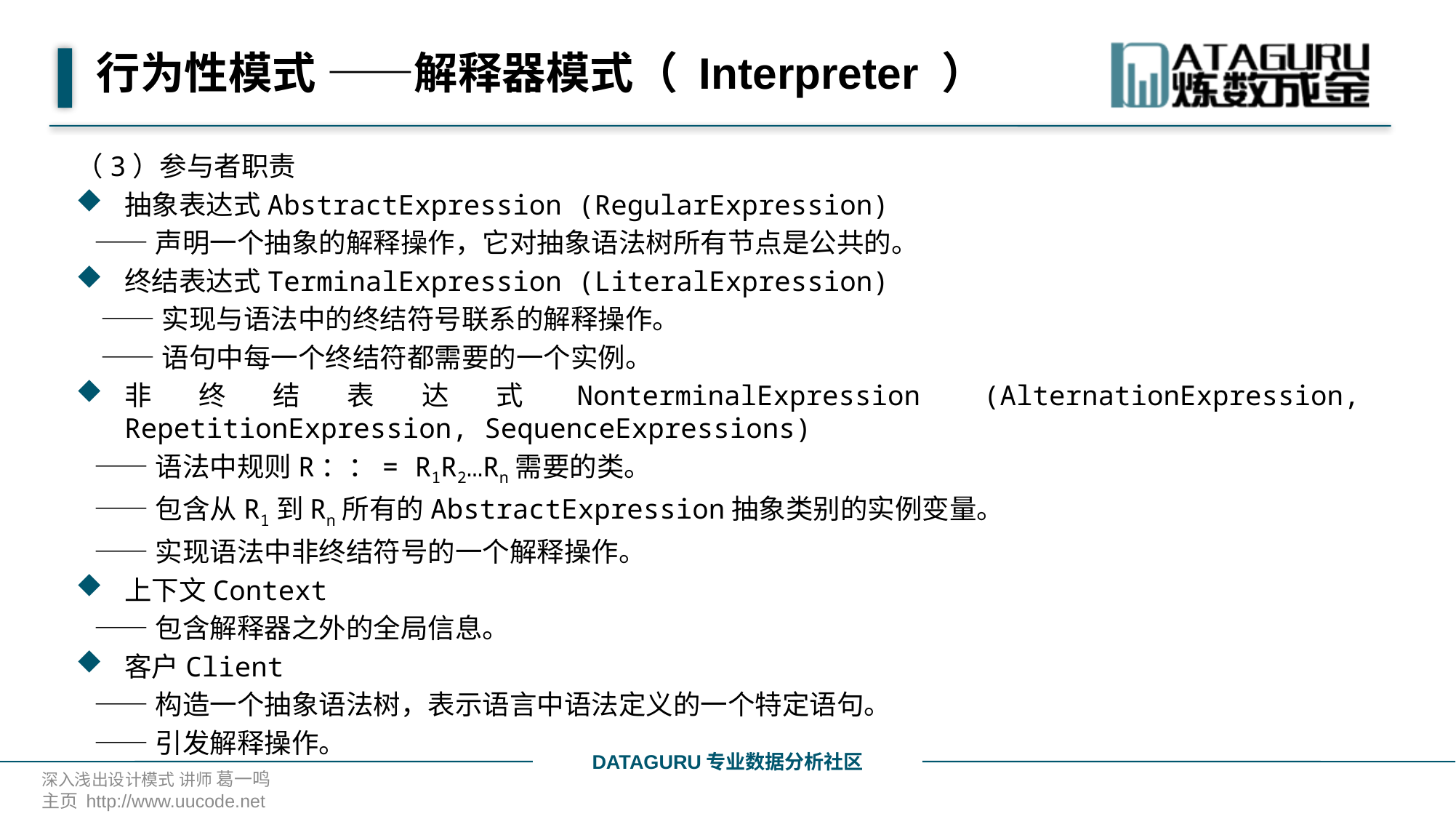

# 行为性模式 ——解释器模式（ Interpreter ）
（3）参与者职责
抽象表达式AbstractExpression (RegularExpression)
   ——声明一个抽象的解释操作，它对抽象语法树所有节点是公共的。
终结表达式TerminalExpression (LiteralExpression)
    ——实现与语法中的终结符号联系的解释操作。
    ——语句中每一个终结符都需要的一个实例。
非终结表达式NonterminalExpression (AlternationExpression, RepetitionExpression, SequenceExpressions)
   ——语法中规则R：：= R1R2…Rn需要的类。
   ——包含从R1到Rn所有的AbstractExpression抽象类别的实例变量。
   ——实现语法中非终结符号的一个解释操作。
上下文Context
   ——包含解释器之外的全局信息。
客户Client
   ——构造一个抽象语法树，表示语言中语法定义的一个特定语句。
   ——引发解释操作。